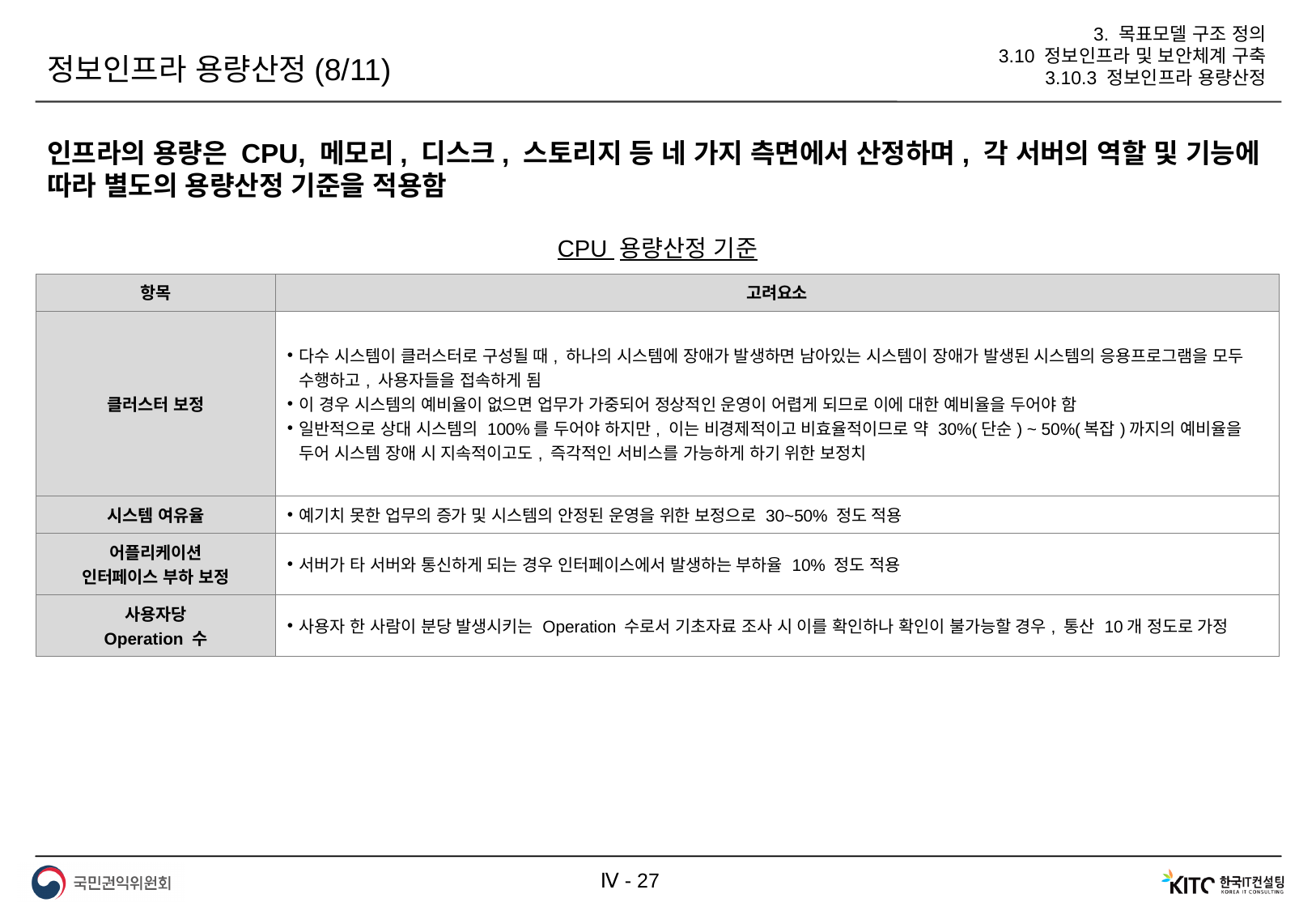

3. 목표모델 구조 정의
3.10 정보인프라 및 보안체계 구축
3.10.3 정보인프라 용량산정
정보인프라 용량산정(8/11)
인프라의 용량은 CPU, 메모리, 디스크, 스토리지 등 네 가지 측면에서 산정하며, 각 서버의 역할 및 기능에 따라 별도의 용량산정 기준을 적용함
CPU 용량산정 기준
| 항목 | 고려요소 |
| --- | --- |
| 클러스터 보정 | 다수 시스템이 클러스터로 구성될 때, 하나의 시스템에 장애가 발생하면 남아있는 시스템이 장애가 발생된 시스템의 응용프로그램을 모두 수행하고, 사용자들을 접속하게 됨 이 경우 시스템의 예비율이 없으면 업무가 가중되어 정상적인 운영이 어렵게 되므로 이에 대한 예비율을 두어야 함 일반적으로 상대 시스템의 100%를 두어야 하지만, 이는 비경제적이고 비효율적이므로 약 30%(단순) ~ 50%(복잡)까지의 예비율을 두어 시스템 장애 시 지속적이고도, 즉각적인 서비스를 가능하게 하기 위한 보정치 |
| 시스템 여유율 | 예기치 못한 업무의 증가 및 시스템의 안정된 운영을 위한 보정으로 30~50% 정도 적용 |
| 어플리케이션 인터페이스 부하 보정 | 서버가 타 서버와 통신하게 되는 경우 인터페이스에서 발생하는 부하율 10% 정도 적용 |
| 사용자당 Operation 수 | 사용자 한 사람이 분당 발생시키는 Operation 수로서 기초자료 조사 시 이를 확인하나 확인이 불가능할 경우, 통산 10개 정도로 가정 |